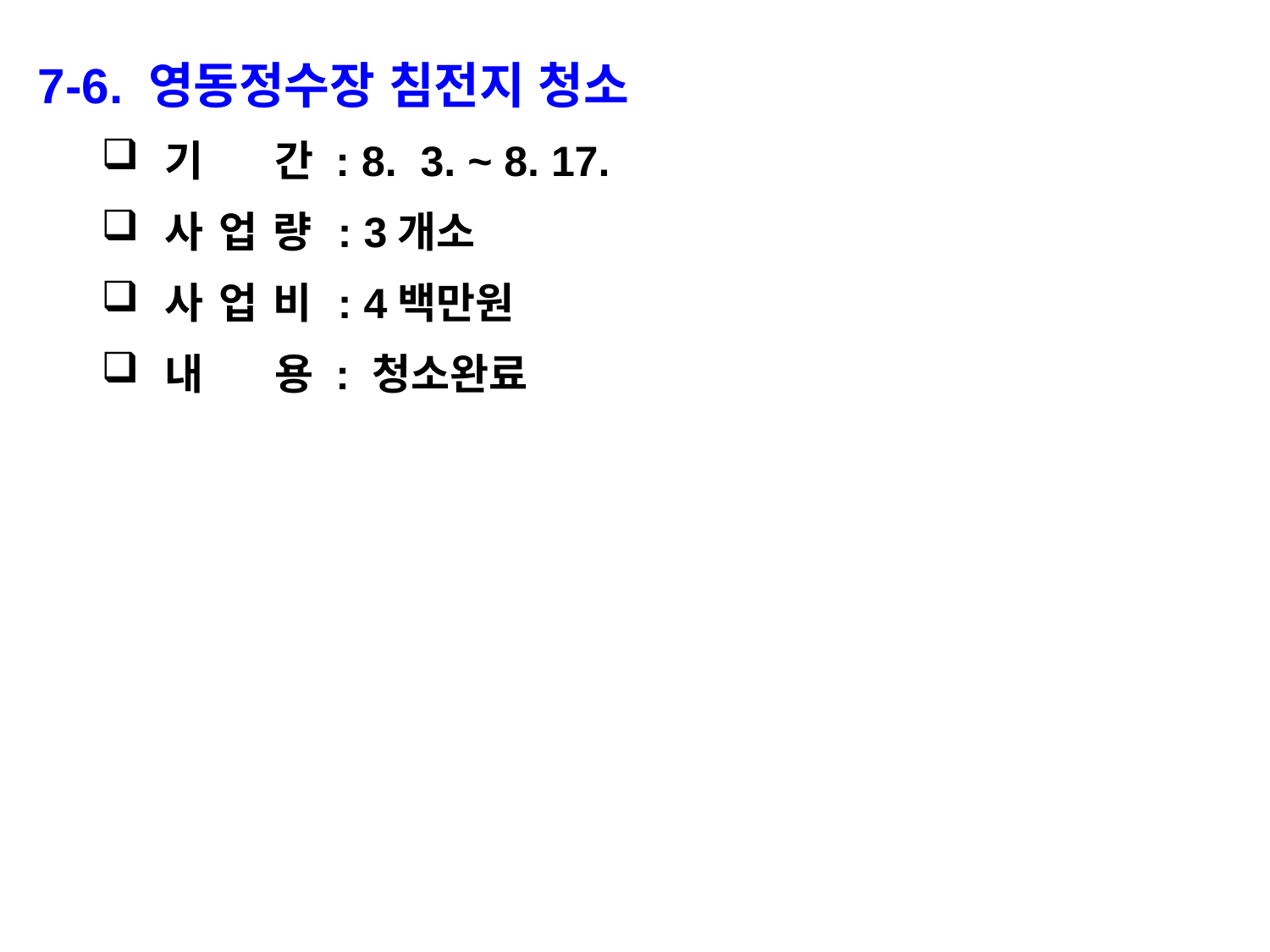

7-6. 영동정수장 침전지 청소
기      간 : 8.  3. ~ 8. 17.
사 업 량 : 3개소
사 업 비 : 4백만원
내      용 : 청소완료